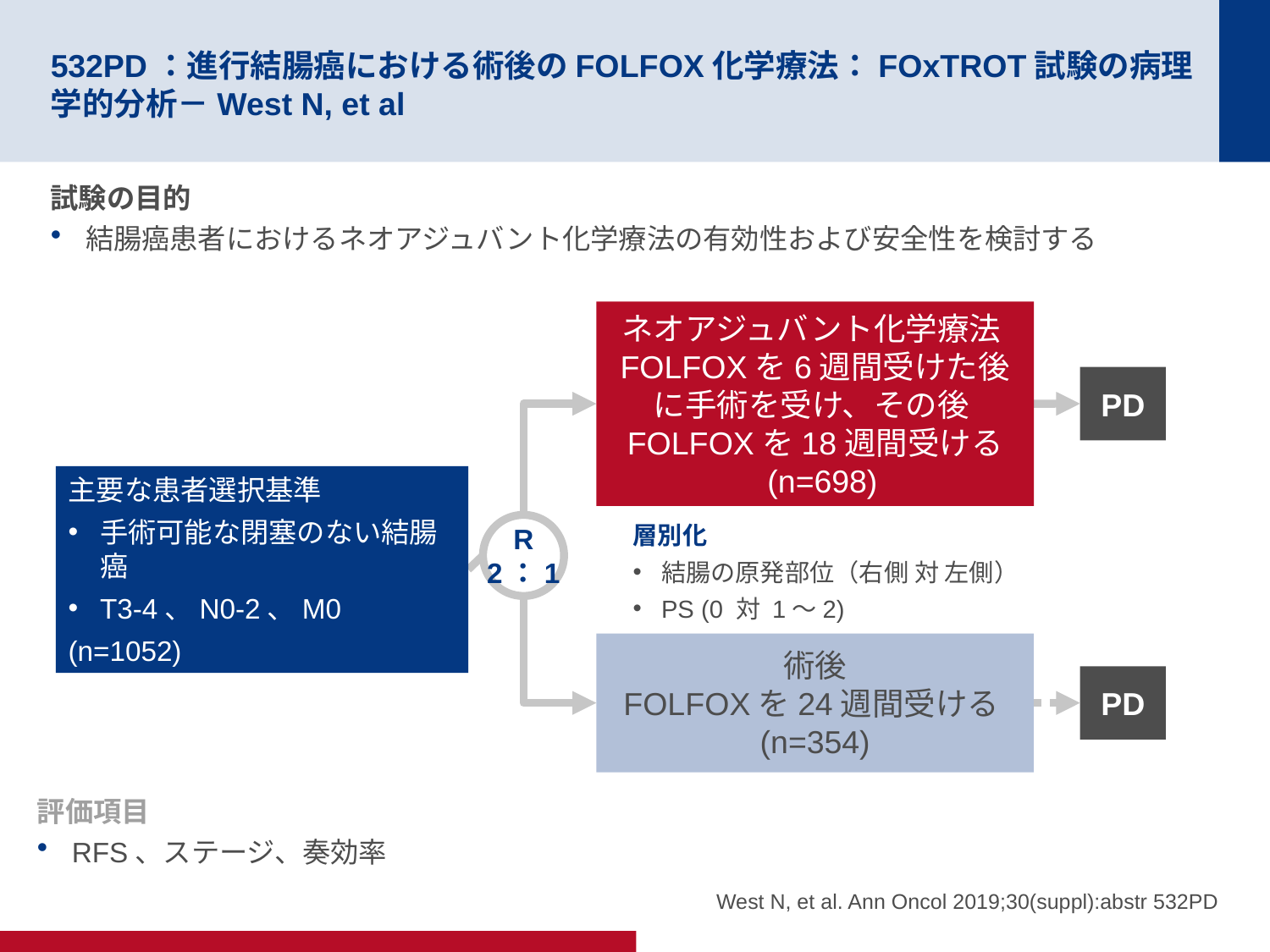

# 532PD：進行結腸癌における術後のFOLFOX化学療法：FOxTROT試験の病理学的分析－West N, et al
試験の目的
結腸癌患者におけるネオアジュバント化学療法の有効性および安全性を検討する
ネオアジュバント化学療法FOLFOXを6週間受けた後に手術を受け、その後FOLFOXを18週間受ける
 (n=698)
PD
主要な患者選択基準
手術可能な閉塞のない結腸癌
T3-4、N0-2、M0
(n=1052)
層別化
結腸の原発部位（右側 対 左側）
PS (0 対 1～2)

R
2：1
術後
FOLFOXを24週間受ける
(n=354)
PD
評価項目
RFS、ステージ、奏効率

West N, et al. Ann Oncol 2019;30(suppl):abstr 532PD